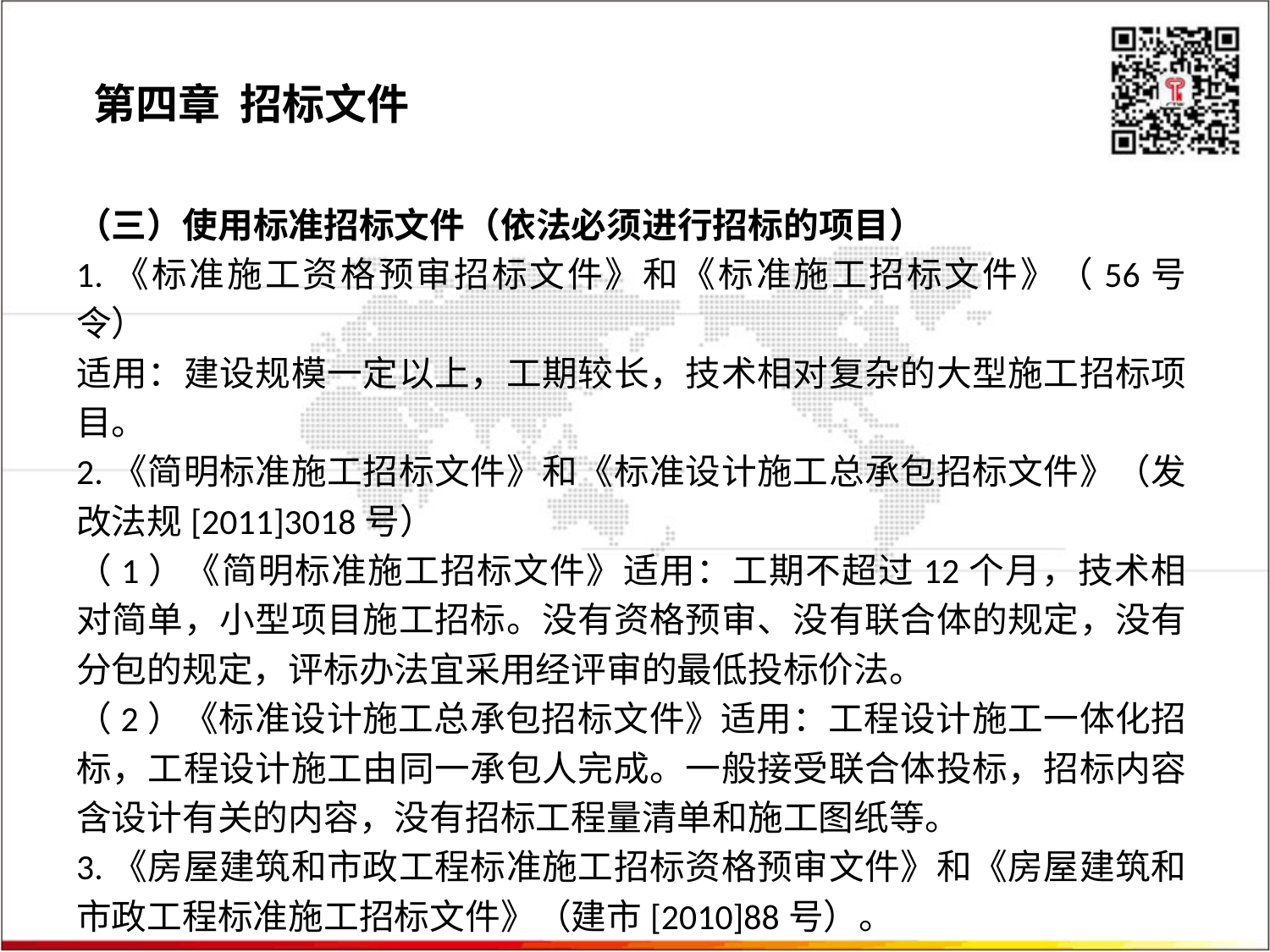

第四章  招标文件
（三）使用标准招标文件（依法必须进行招标的项目）
1.《标准施工资格预审招标文件》和《标准施工招标文件》（56号令）
适用：建设规模一定以上，工期较长，技术相对复杂的大型施工招标项目。
2.《简明标准施工招标文件》和《标准设计施工总承包招标文件》（发改法规[2011]3018号）
（1）《简明标准施工招标文件》适用：工期不超过12个月，技术相对简单，小型项目施工招标。没有资格预审、没有联合体的规定，没有分包的规定，评标办法宜采用经评审的最低投标价法。
（2）《标准设计施工总承包招标文件》适用：工程设计施工一体化招标，工程设计施工由同一承包人完成。一般接受联合体投标，招标内容含设计有关的内容，没有招标工程量清单和施工图纸等。
3.《房屋建筑和市政工程标准施工招标资格预审文件》和《房屋建筑和市政工程标准施工招标文件》（建市[2010]88号）。